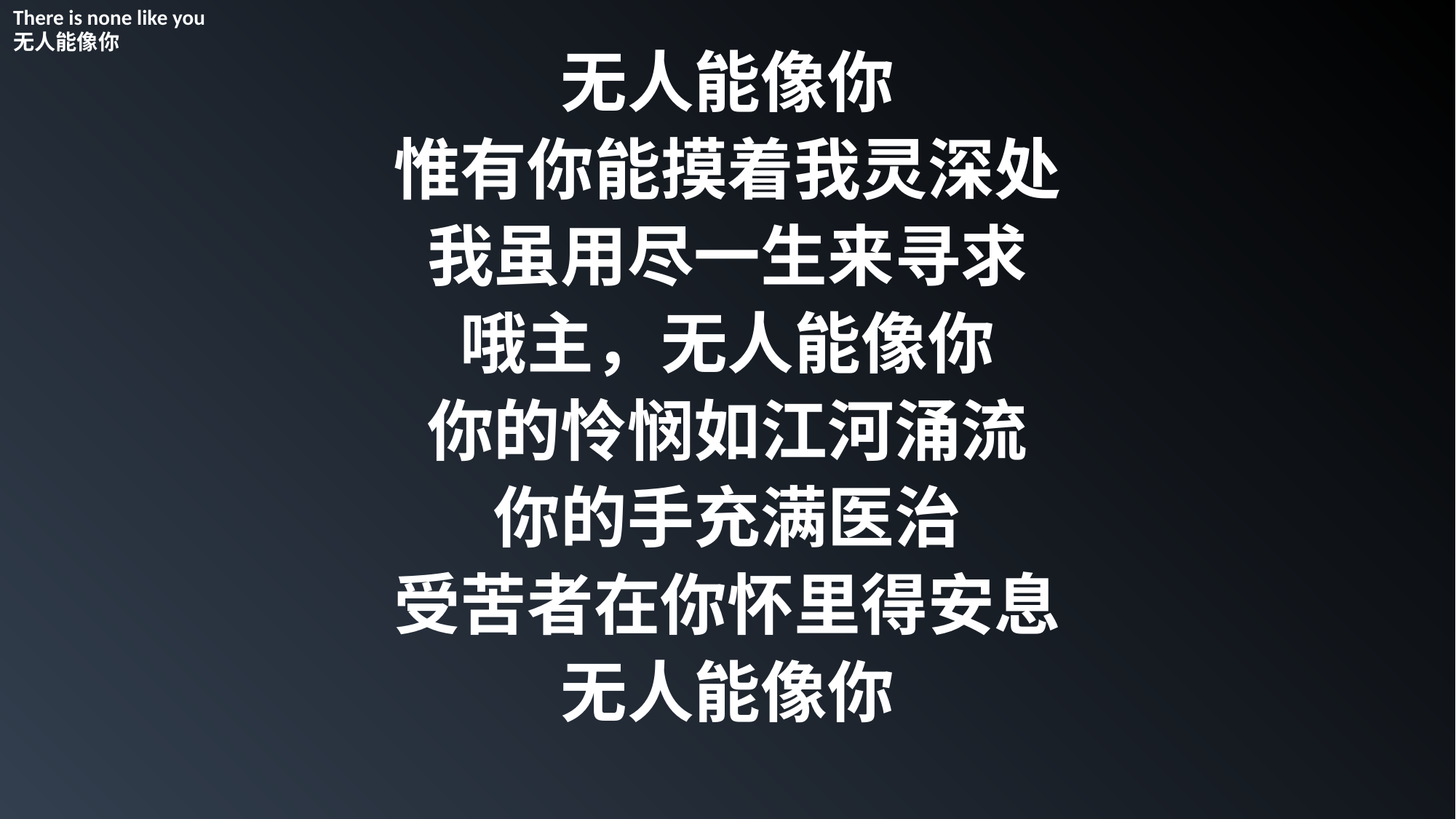

There is none like you
无人能像你
无人能像你
惟有你能摸着我灵深处
我虽用尽一生来寻求
哦主，无人能像你
你的怜悯如江河涌流
你的手充满医治
受苦者在你怀里得安息
无人能像你